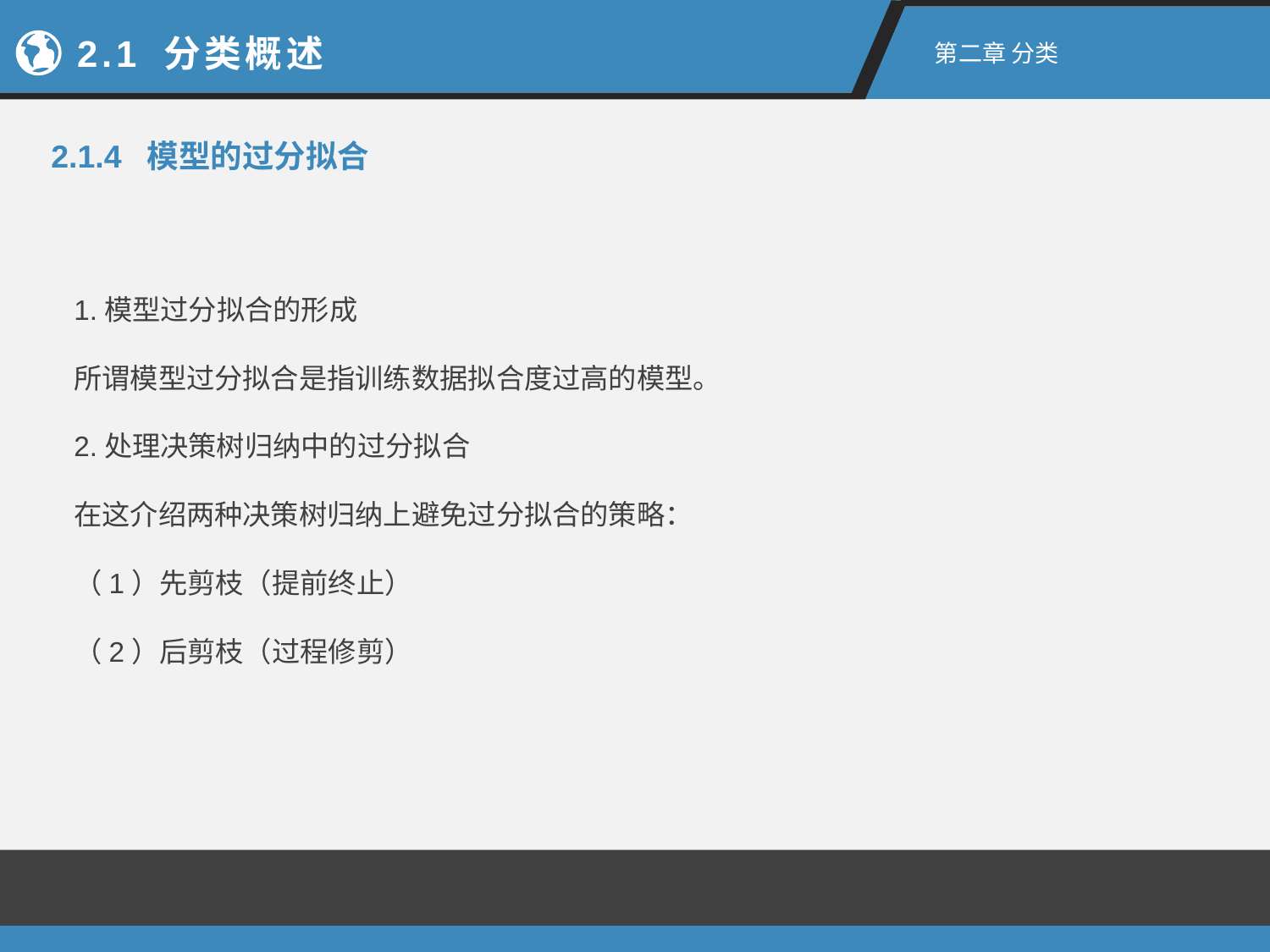

2.1 分类概述

第二章 分类
2.1.4  模型的过分拟合
1.模型过分拟合的形成
所谓模型过分拟合是指训练数据拟合度过高的模型。
2.处理决策树归纳中的过分拟合
在这介绍两种决策树归纳上避免过分拟合的策略：
（1）先剪枝（提前终止）
（2）后剪枝（过程修剪）